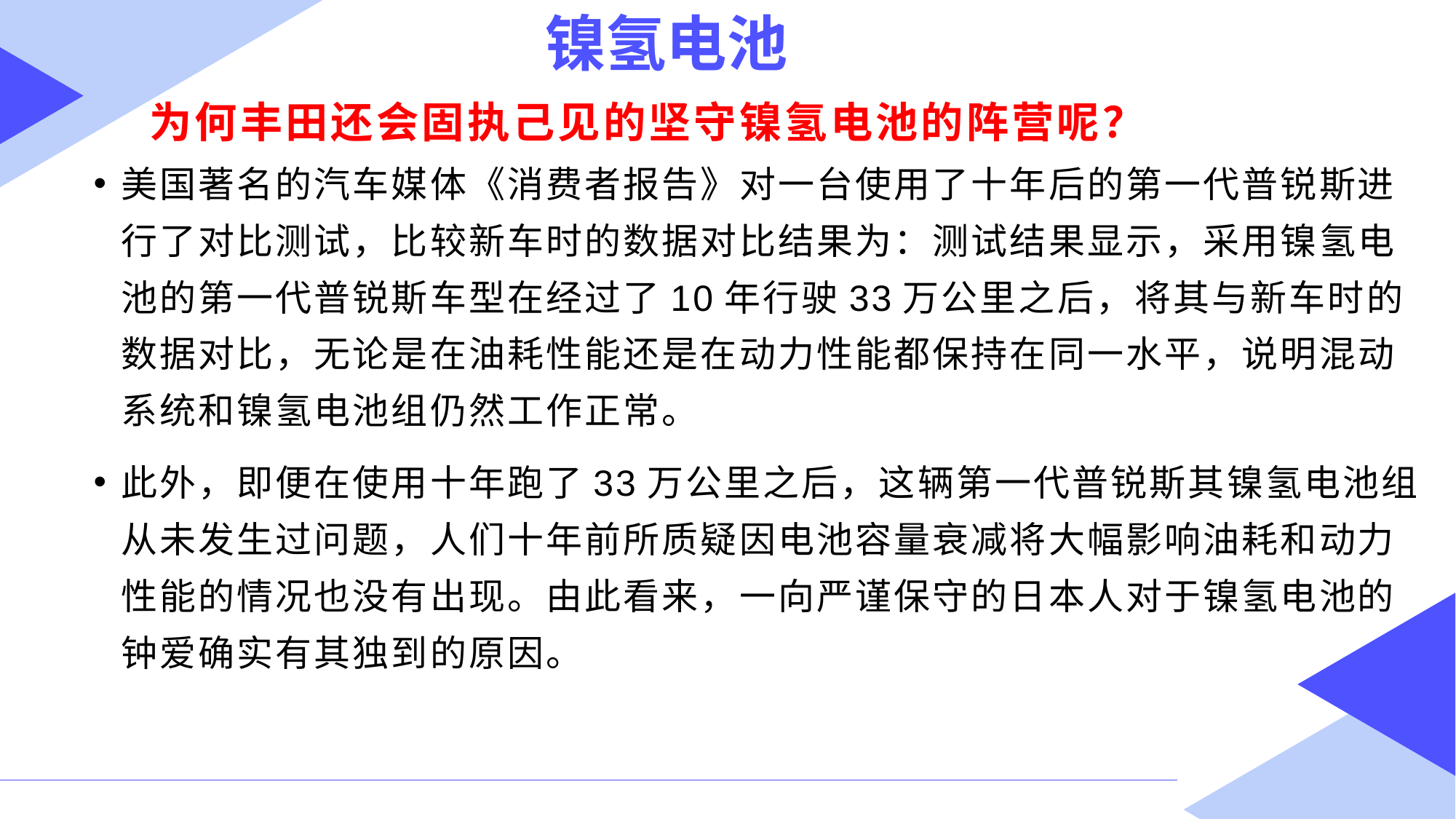

镍氢电池
    为何丰田还会固执己见的坚守镍氢电池的阵营呢？
美国著名的汽车媒体《消费者报告》对一台使用了十年后的第一代普锐斯进行了对比测试，比较新车时的数据对比结果为：测试结果显示，采用镍氢电池的第一代普锐斯车型在经过了10年行驶33万公里之后，将其与新车时的数据对比，无论是在油耗性能还是在动力性能都保持在同一水平，说明混动系统和镍氢电池组仍然工作正常。
此外，即便在使用十年跑了33万公里之后，这辆第一代普锐斯其镍氢电池组从未发生过问题，人们十年前所质疑因电池容量衰减将大幅影响油耗和动力性能的情况也没有出现。由此看来，一向严谨保守的日本人对于镍氢电池的钟爱确实有其独到的原因。

22